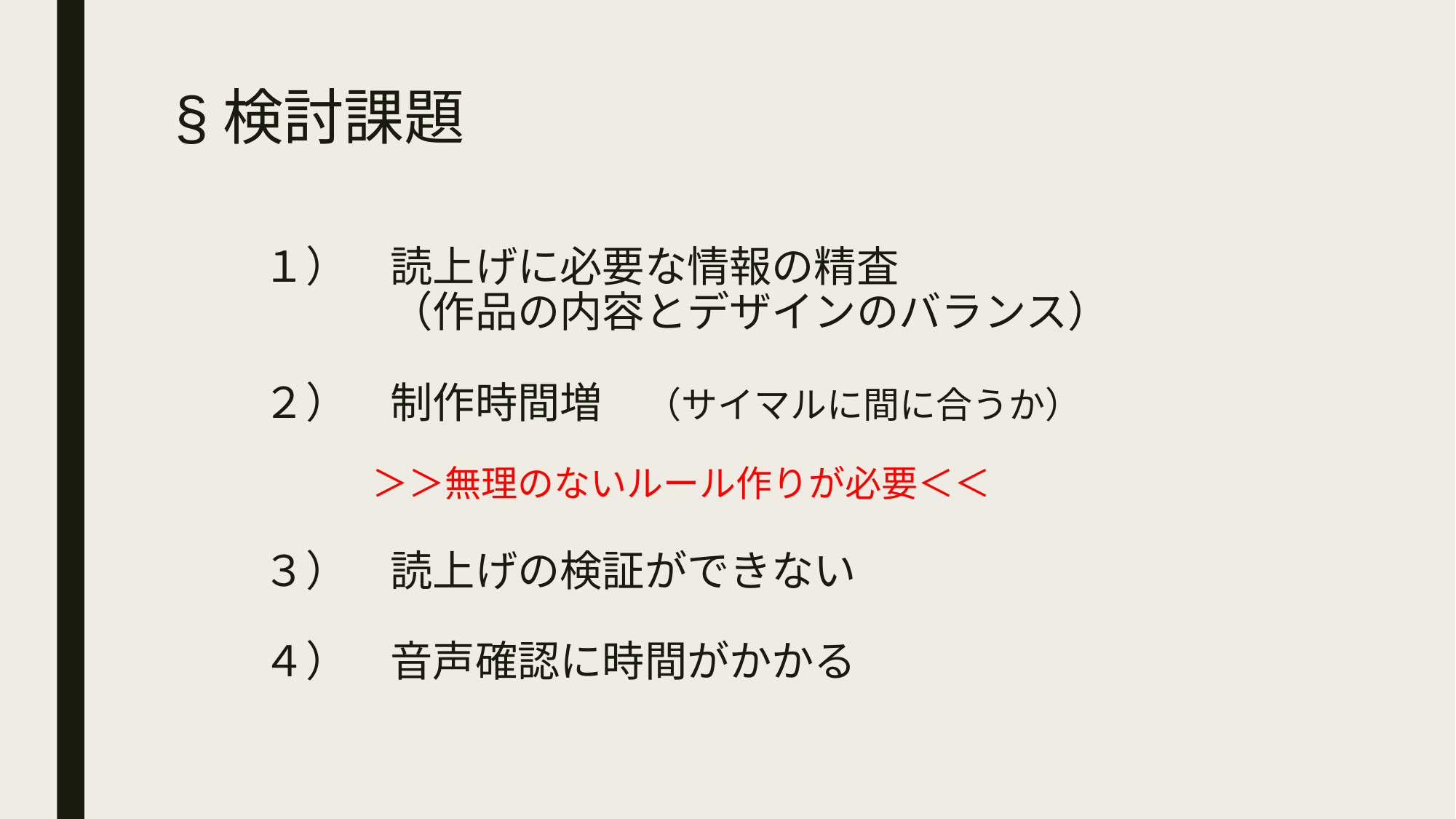

# §検討課題

１）　読上げに必要な情報の精査
　　　（作品の内容とデザインのバランス）

２）　制作時間増　（サイマルに間に合うか）

　　　＞＞無理のないルール作りが必要＜＜

３）　読上げの検証ができない

４）　音声確認に時間がかかる